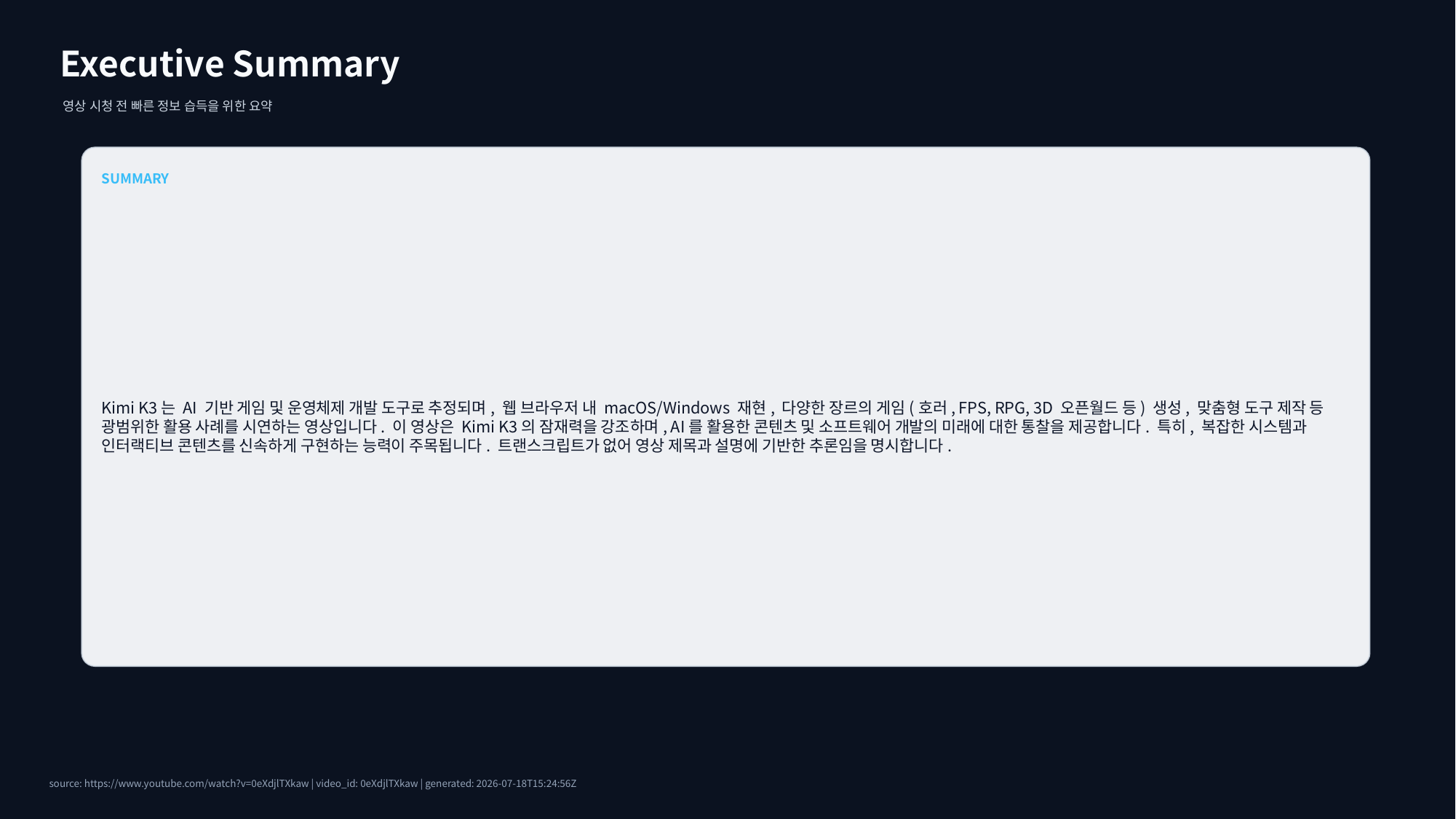

Executive Summary
영상 시청 전 빠른 정보 습득을 위한 요약

SUMMARY
Kimi K3는 AI 기반 게임 및 운영체제 개발 도구로 추정되며, 웹 브라우저 내 macOS/Windows 재현, 다양한 장르의 게임(호러, FPS, RPG, 3D 오픈월드 등) 생성, 맞춤형 도구 제작 등 광범위한 활용 사례를 시연하는 영상입니다. 이 영상은 Kimi K3의 잠재력을 강조하며, AI를 활용한 콘텐츠 및 소프트웨어 개발의 미래에 대한 통찰을 제공합니다. 특히, 복잡한 시스템과 인터랙티브 콘텐츠를 신속하게 구현하는 능력이 주목됩니다. 트랜스크립트가 없어 영상 제목과 설명에 기반한 추론임을 명시합니다.
source: https://www.youtube.com/watch?v=0eXdjlTXkaw | video_id: 0eXdjlTXkaw | generated: 2026-07-18T15:24:56Z